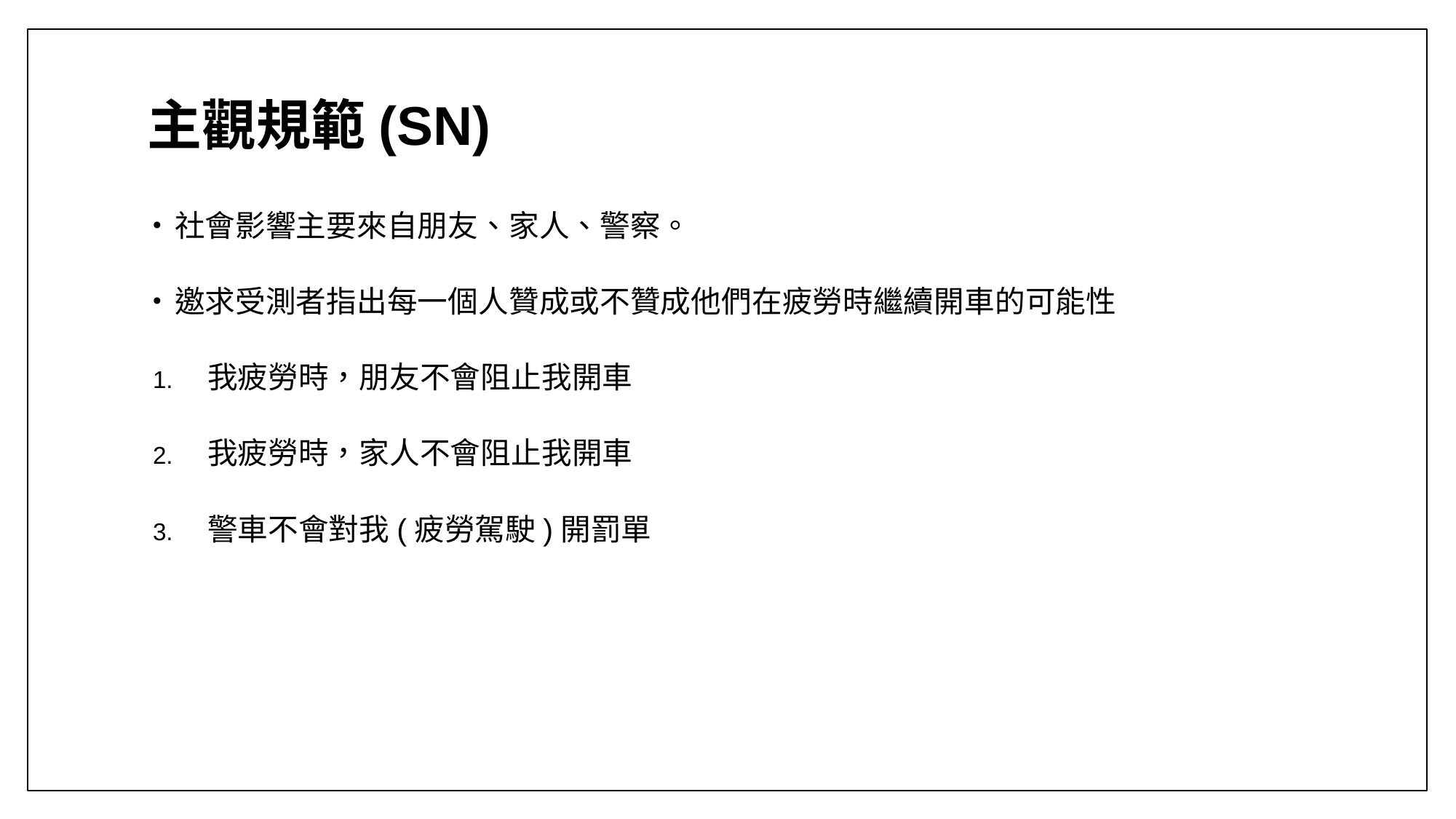

# 主觀規範(SN)
社會影響主要來自朋友、家人、警察。
邀求受測者指出每一個人贊成或不贊成他們在疲勞時繼續開車的可能性
我疲勞時，朋友不會阻止我開車
我疲勞時，家人不會阻止我開車
警車不會對我(疲勞駕駛)開罰單